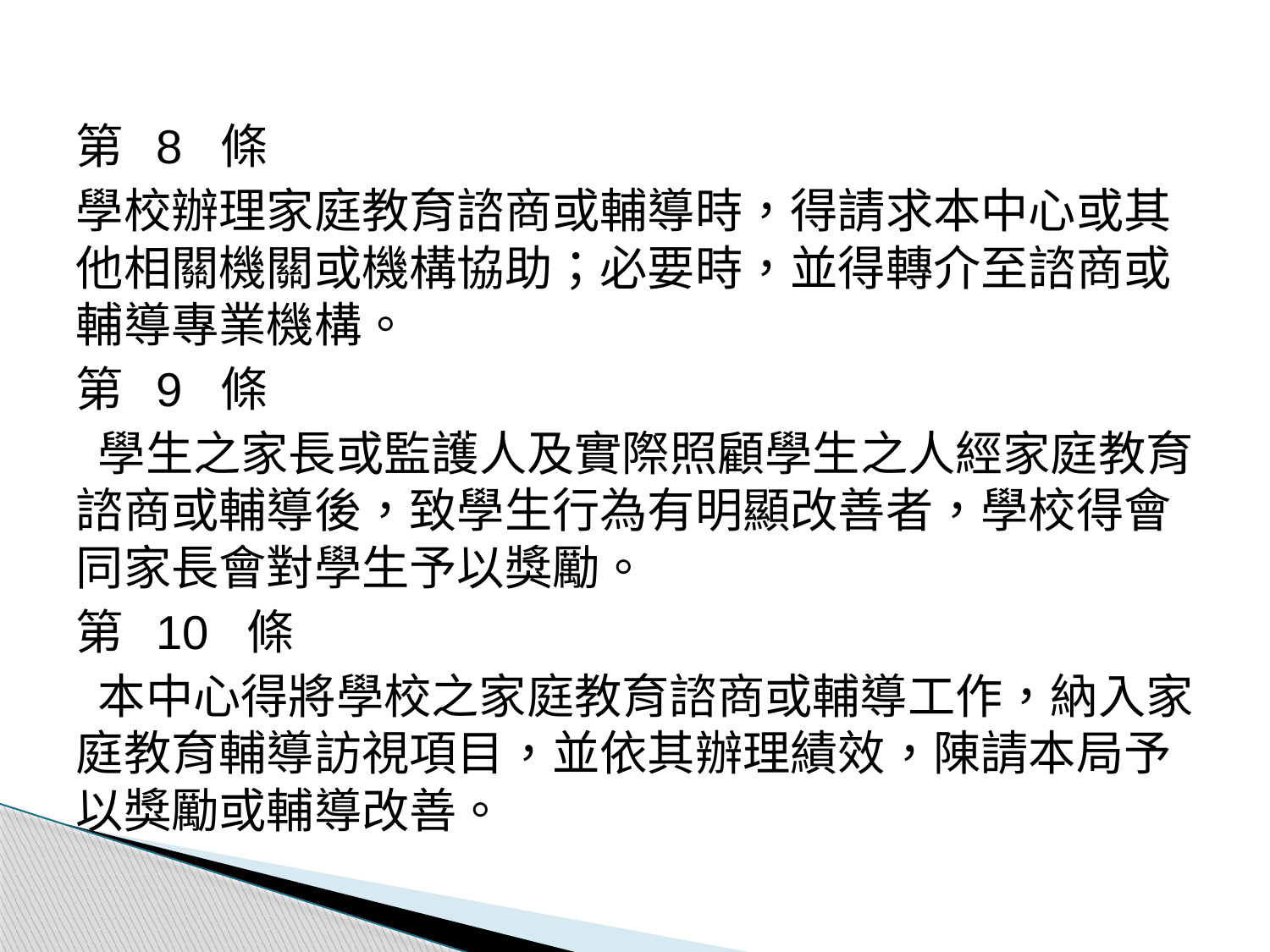

第  8  條
學校辦理家庭教育諮商或輔導時，得請求本中心或其他相關機關或機構協助；必要時，並得轉介至諮商或輔導專業機構。
第  9  條
 學生之家長或監護人及實際照顧學生之人經家庭教育諮商或輔導後，致學生行為有明顯改善者，學校得會同家長會對學生予以獎勵。
第  10  條
 本中心得將學校之家庭教育諮商或輔導工作，納入家庭教育輔導訪視項目，並依其辦理績效，陳請本局予以獎勵或輔導改善。